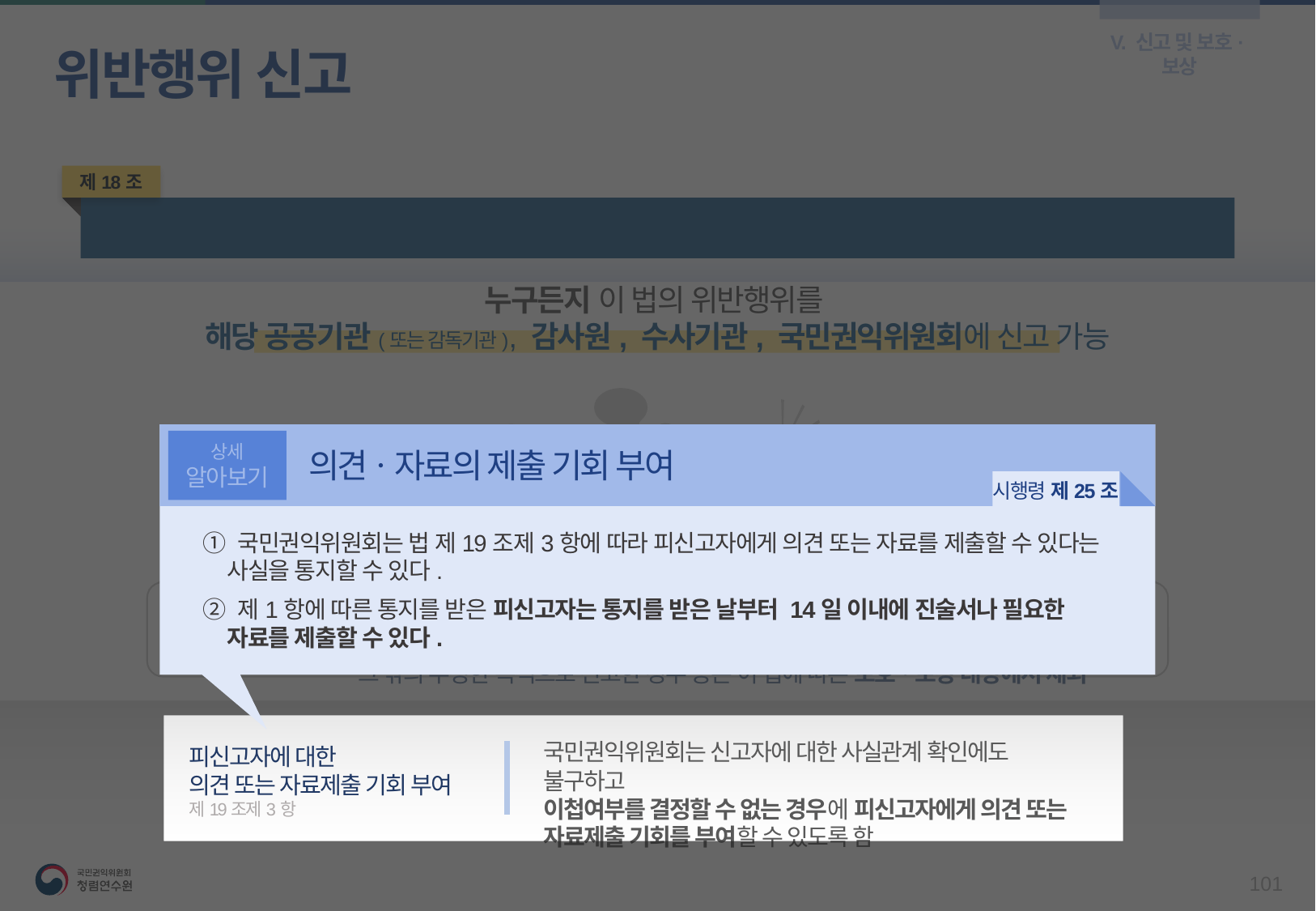

V. 신고 및 보호·보상

위반행위 신고

제18조

위반행위의 신고
누구든지 이 법의 위반행위를
해당 공공기관(또는 감독기관), 감사원, 수사기관, 국민권익위원회에 신고 가능

상세
알아보기
의견ㆍ자료의 제출 기회 부여
시행령 제25조

① 국민권익위원회는 법 제19조제3항에 따라 피신고자에게 의견 또는 자료를 제출할 수 있다는 사실을 통지할 수 있다.
② 제1항에 따른 통지를 받은 피신고자는 통지를 받은 날부터 14일 이내에 진술서나 필요한 자료를 제출할 수 있다.

신고내용이 거짓임을 알고 있었던 경우, 신고와 관련하여 금품이나 특혜를 요구한 경우,
그 밖의 부정한 목적으로 신고한 경우 등은 이 법에 따른 보호ㆍ보상 대상에서 제외
부정한 목적의
신고

국민권익위원회는 신고자에 대한 사실관계 확인에도 불구하고
이첩여부를 결정할 수 없는 경우에 피신고자에게 의견 또는 자료제출 기회를 부여할 수 있도록 함
피신고자에 대한
의견 또는 자료제출 기회 부여
제19조제3항
101